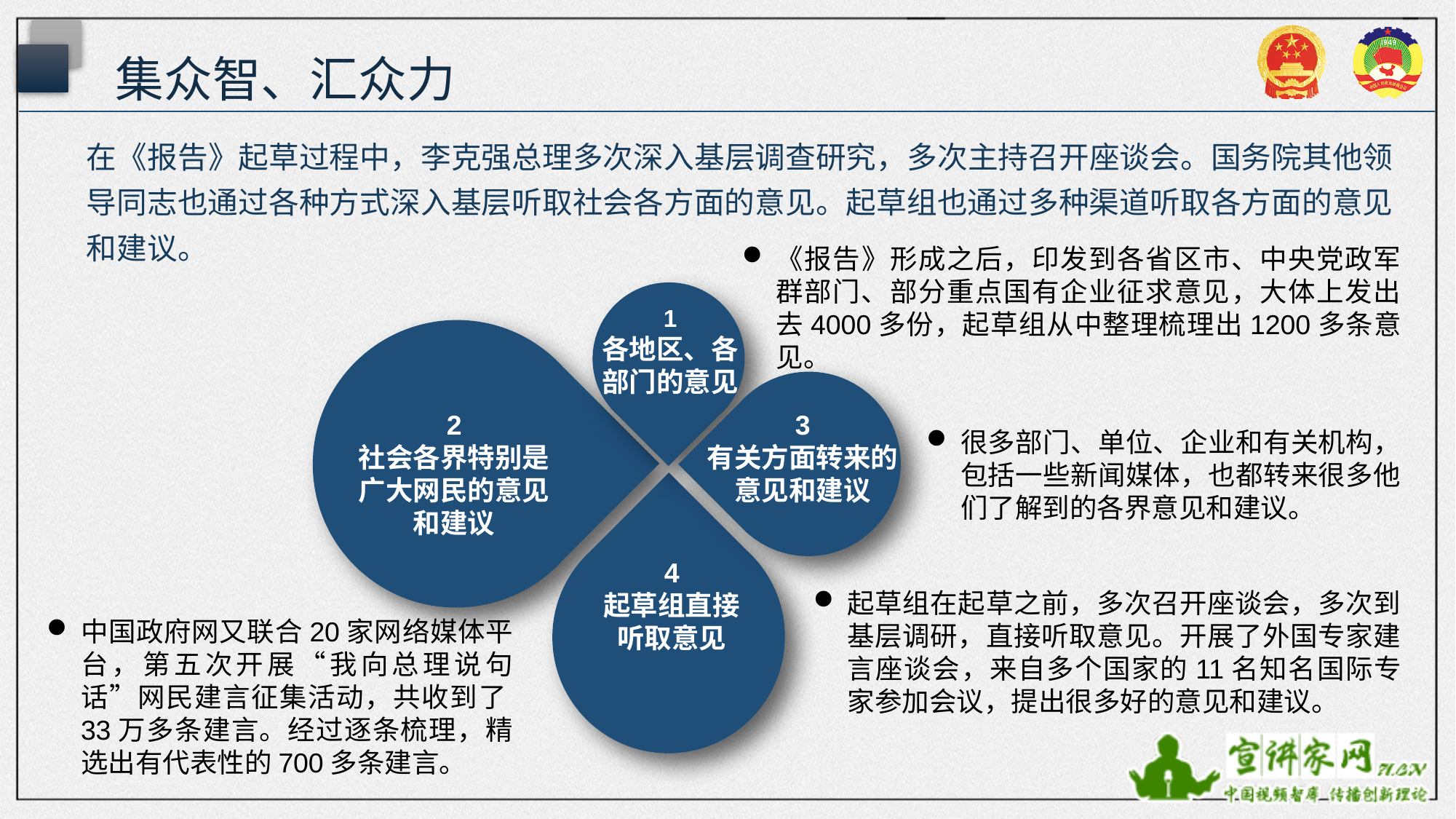

# 集众智、汇众力
在《报告》起草过程中，李克强总理多次深入基层调查研究，多次主持召开座谈会。国务院其他领导同志也通过各种方式深入基层听取社会各方面的意见。起草组也通过多种渠道听取各方面的意见和建议。
《报告》形成之后，印发到各省区市、中央党政军群部门、部分重点国有企业征求意见，大体上发出去4000多份，起草组从中整理梳理出1200多条意见。

1
各地区、各部门的意见

3
有关方面转来的意见和建议
2
社会各界特别是广大网民的意见和建议
很多部门、单位、企业和有关机构，包括一些新闻媒体，也都转来很多他们了解到的各界意见和建议。

4
起草组直接听取意见
起草组在起草之前，多次召开座谈会，多次到基层调研，直接听取意见。开展了外国专家建言座谈会，来自多个国家的11名知名国际专家参加会议，提出很多好的意见和建议。
中国政府网又联合20家网络媒体平台，第五次开展“我向总理说句话”网民建言征集活动，共收到了33万多条建言。经过逐条梳理，精选出有代表性的700多条建言。